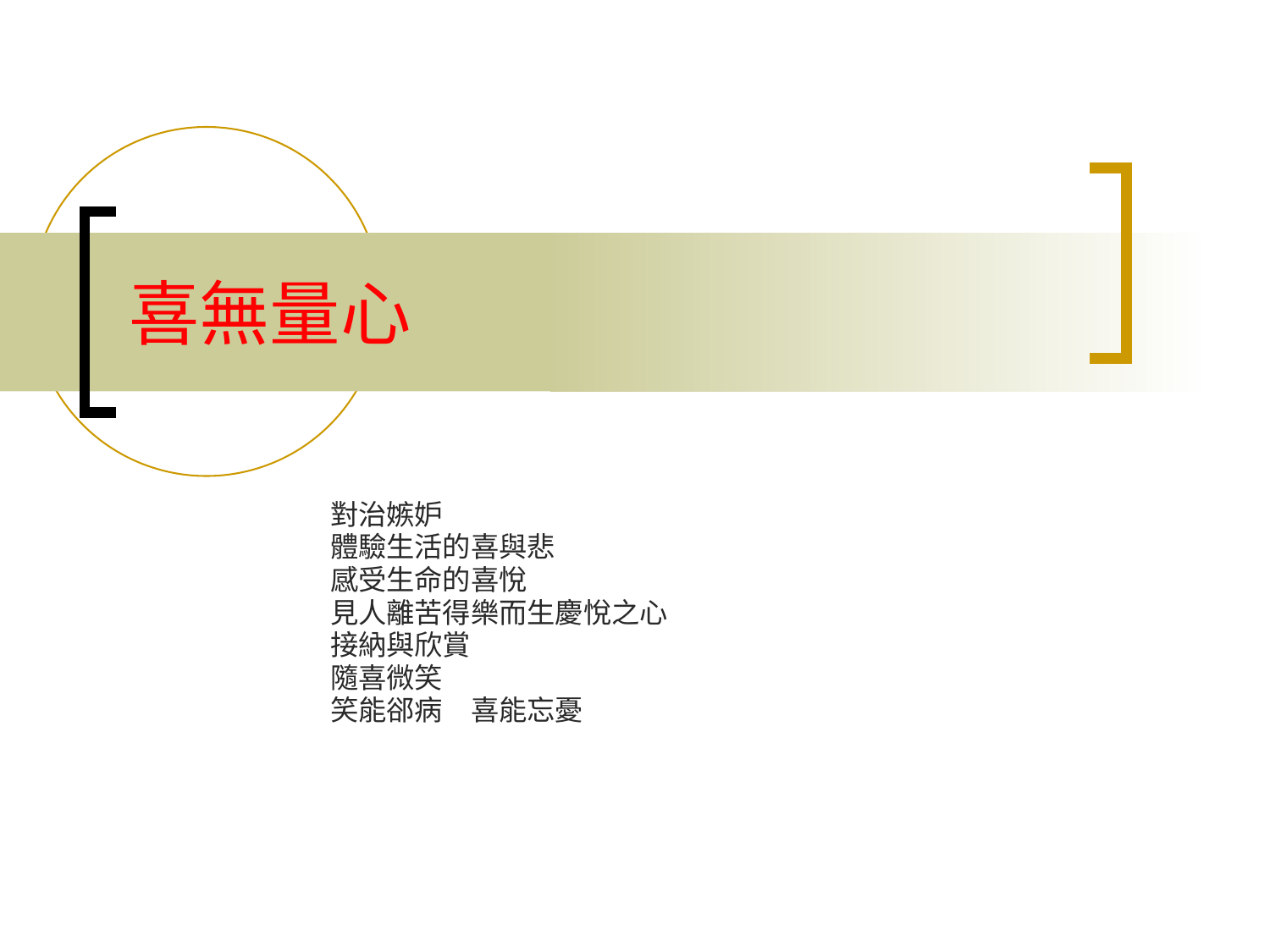

# 喜無量心
對治嫉妒
體驗生活的喜與悲
感受生命的喜悅
見人離苦得樂而生慶悅之心
接納與欣賞
隨喜微笑
笑能郤病　喜能忘憂